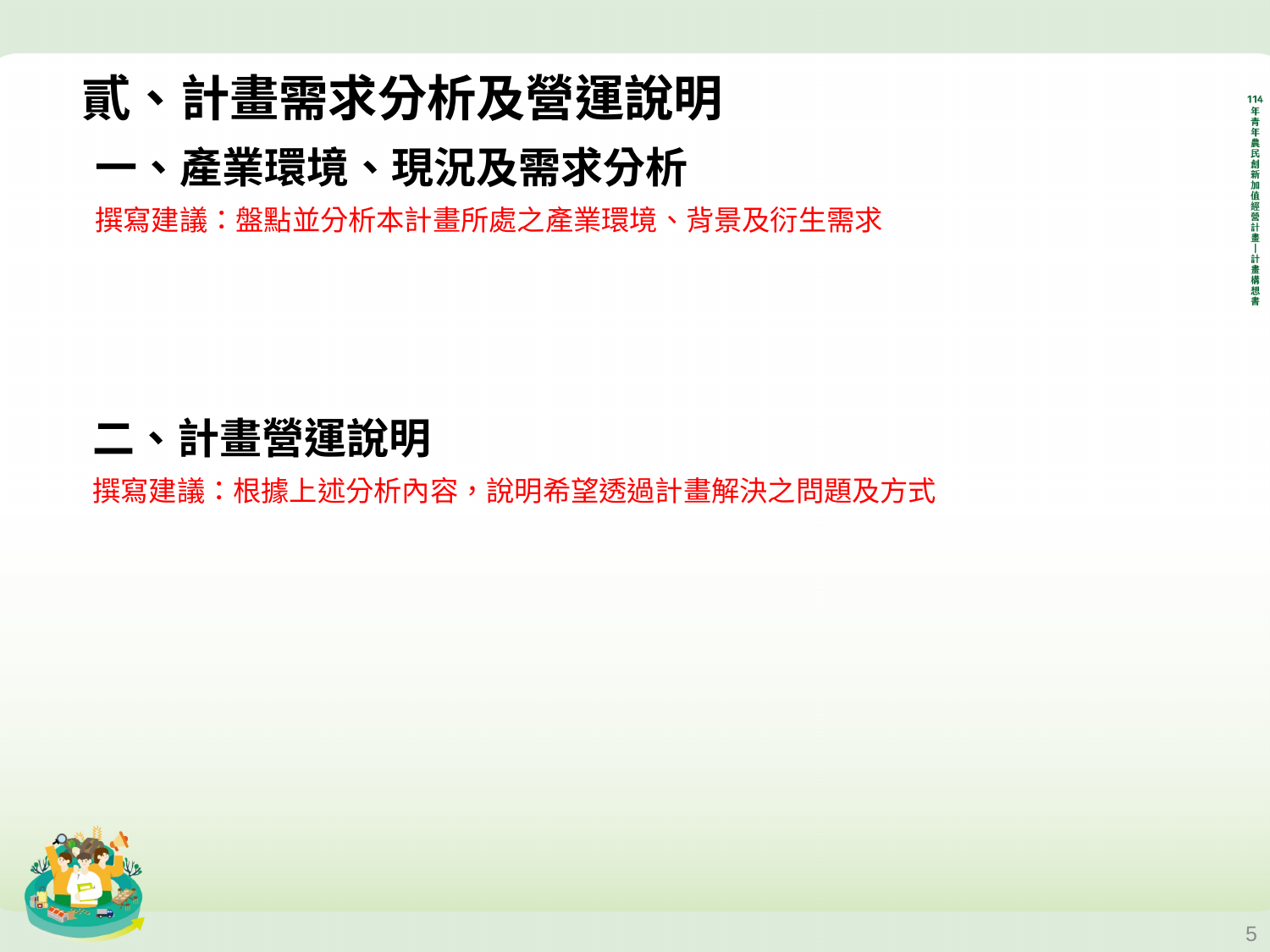

貳、計畫需求分析及營運說明
一、產業環境、現況及需求分析
撰寫建議：盤點並分析本計畫所處之產業環境、背景及衍生需求

二、計畫營運說明
撰寫建議：根據上述分析內容，說明希望透過計畫解決之問題及方式
5